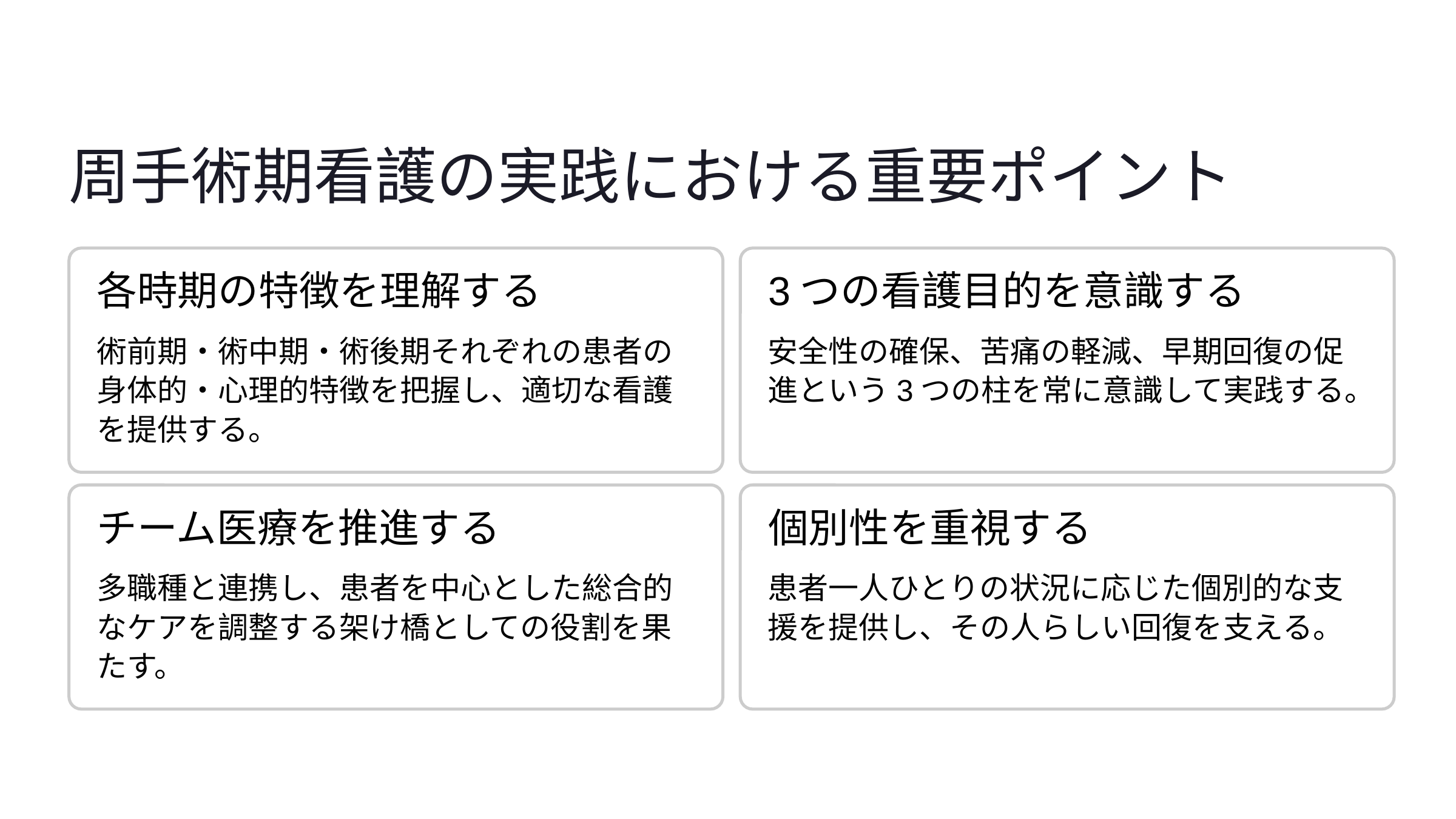

周手術期看護の実践における重要ポイント

各時期の特徴を理解する
3つの看護目的を意識する
術前期・術中期・術後期それぞれの患者の身体的・心理的特徴を把握し、適切な看護を提供する。
安全性の確保、苦痛の軽減、早期回復の促進という3つの柱を常に意識して実践する。

チーム医療を推進する
個別性を重視する
多職種と連携し、患者を中心とした総合的なケアを調整する架け橋としての役割を果たす。
患者一人ひとりの状況に応じた個別的な支援を提供し、その人らしい回復を支える。